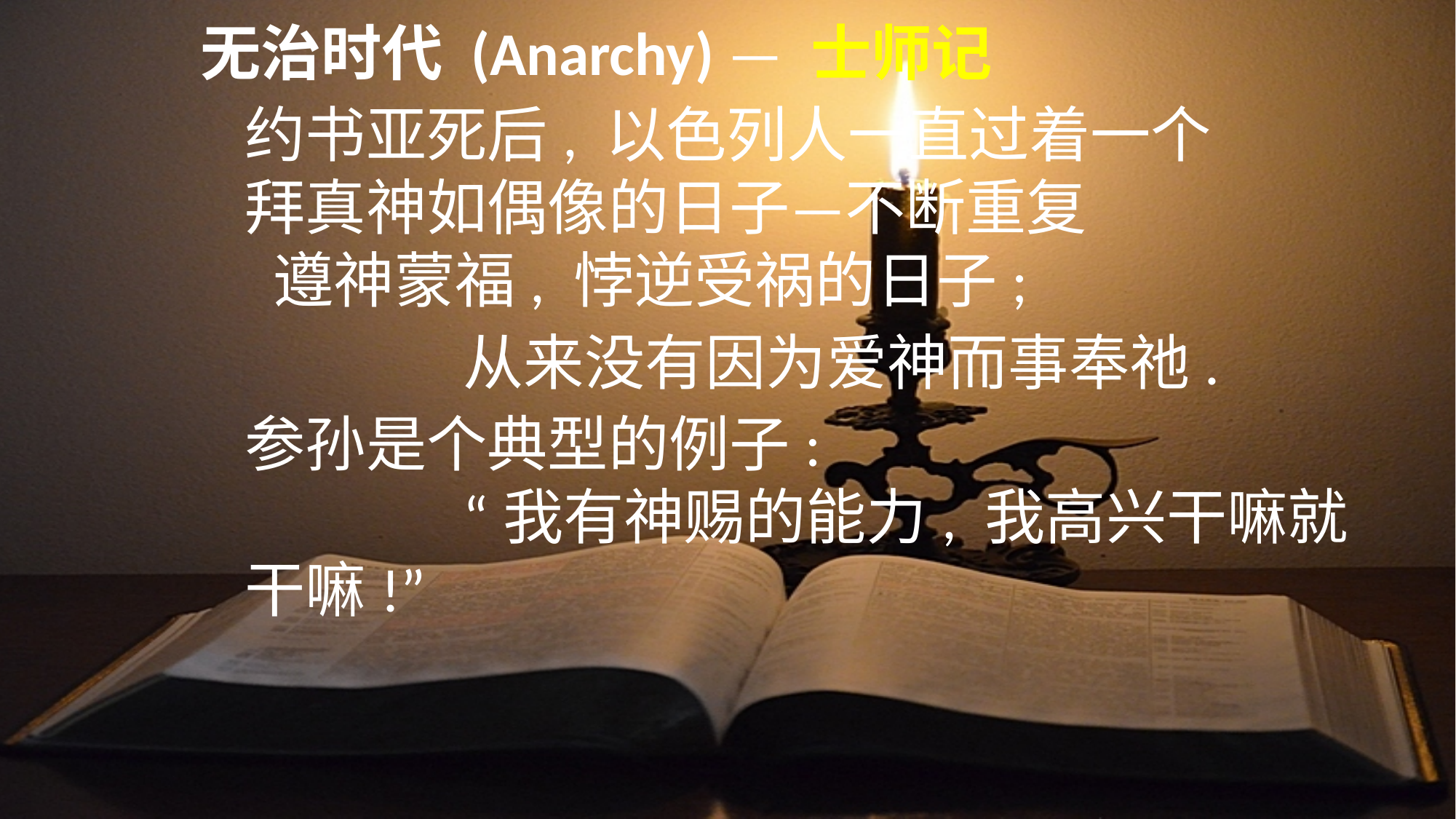

无治时代 (Anarchy) — 士师记
	约书亚死后, 以色列人一直过着一个
	拜真神如偶像的日子—不断重复
	 遵神蒙福, 悖逆受祸的日子;
			从来没有因为爱神而事奉祂.
	参孙是个典型的例子:
			“我有神赐的能力, 我高兴干嘛就干嘛!”